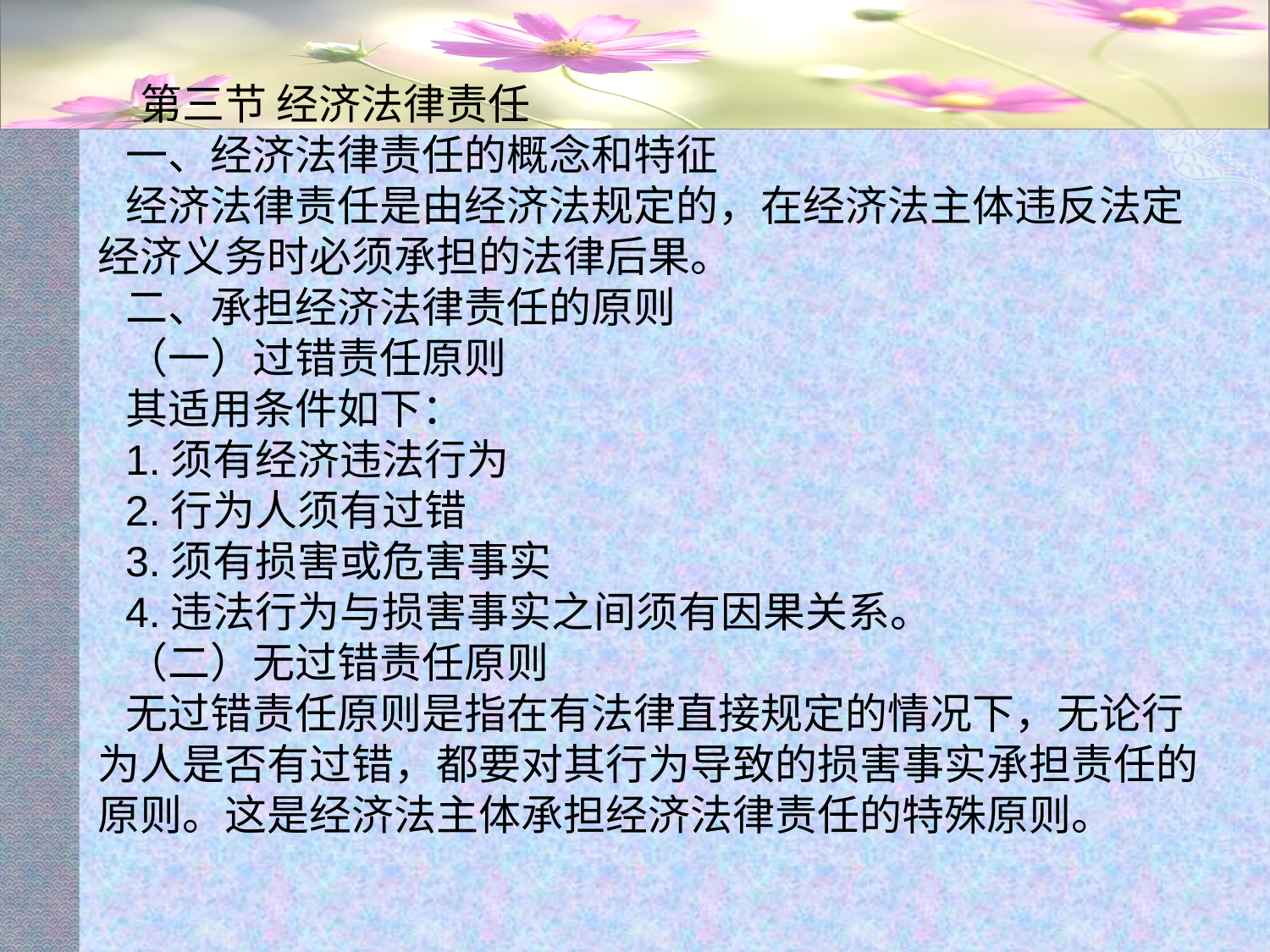

#
第三节 经济法律责任
一、经济法律责任的概念和特征
经济法律责任是由经济法规定的，在经济法主体违反法定经济义务时必须承担的法律后果。
二、承担经济法律责任的原则
（一）过错责任原则
其适用条件如下：
1.须有经济违法行为
2.行为人须有过错
3.须有损害或危害事实
4.违法行为与损害事实之间须有因果关系。
（二）无过错责任原则
无过错责任原则是指在有法律直接规定的情况下，无论行为人是否有过错，都要对其行为导致的损害事实承担责任的原则。这是经济法主体承担经济法律责任的特殊原则。